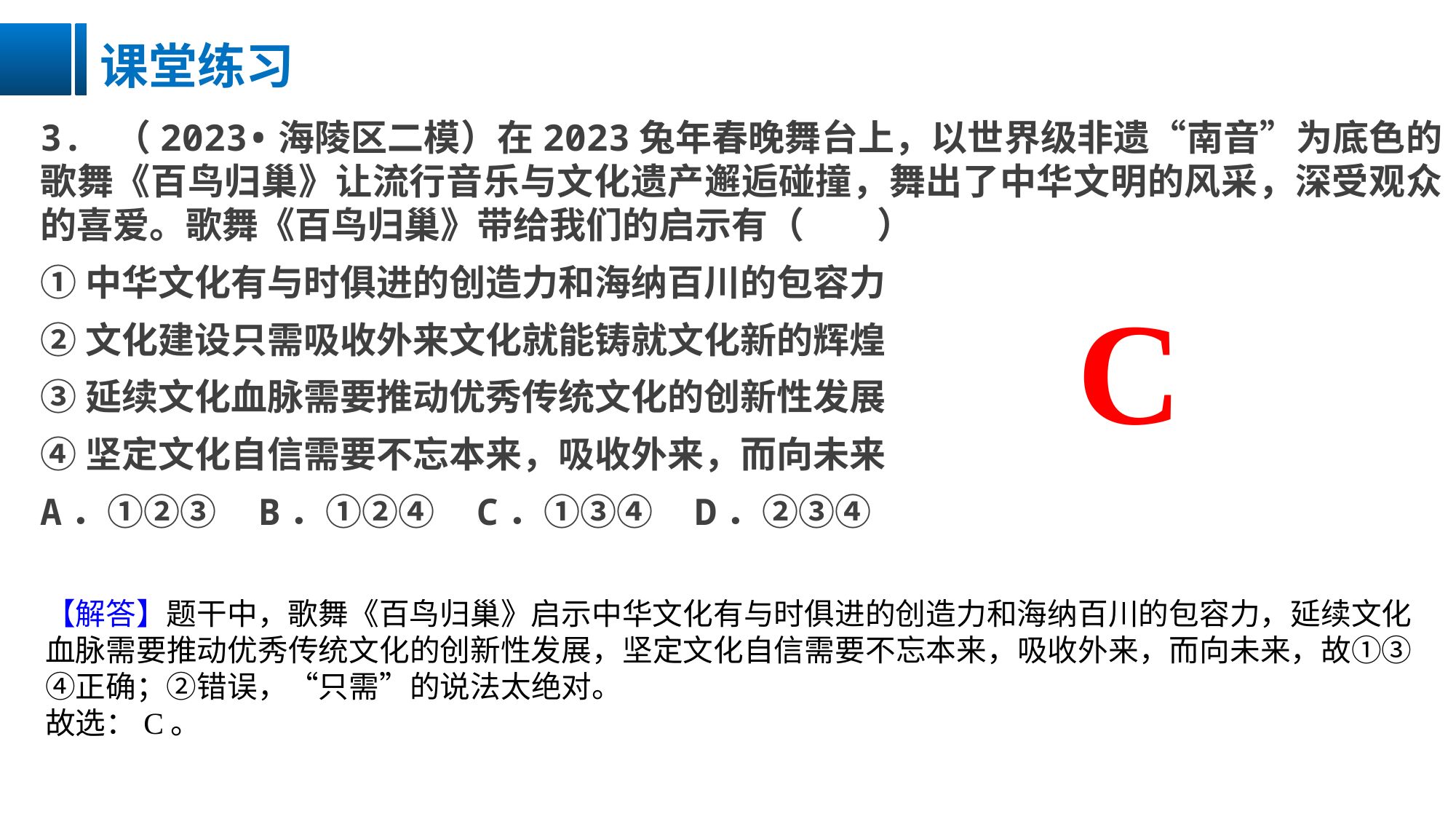

课堂练习
3. （2023•海陵区二模）在2023兔年春晚舞台上，以世界级非遗“南音”为底色的歌舞《百鸟归巢》让流行音乐与文化遗产邂逅碰撞，舞出了中华文明的风采，深受观众的喜爱。歌舞《百鸟归巢》带给我们的启示有（　　）
①中华文化有与时俱进的创造力和海纳百川的包容力
②文化建设只需吸收外来文化就能铸就文化新的辉煌
③延续文化血脉需要推动优秀传统文化的创新性发展
④坚定文化自信需要不忘本来，吸收外来，而向未来
A．①②③	B．①②④	C．①③④	D．②③④
C
【解答】题干中，歌舞《百鸟归巢》启示中华文化有与时俱进的创造力和海纳百川的包容力，延续文化血脉需要推动优秀传统文化的创新性发展，坚定文化自信需要不忘本来，吸收外来，而向未来，故①③④正确；②错误，“只需”的说法太绝对。故选：C。